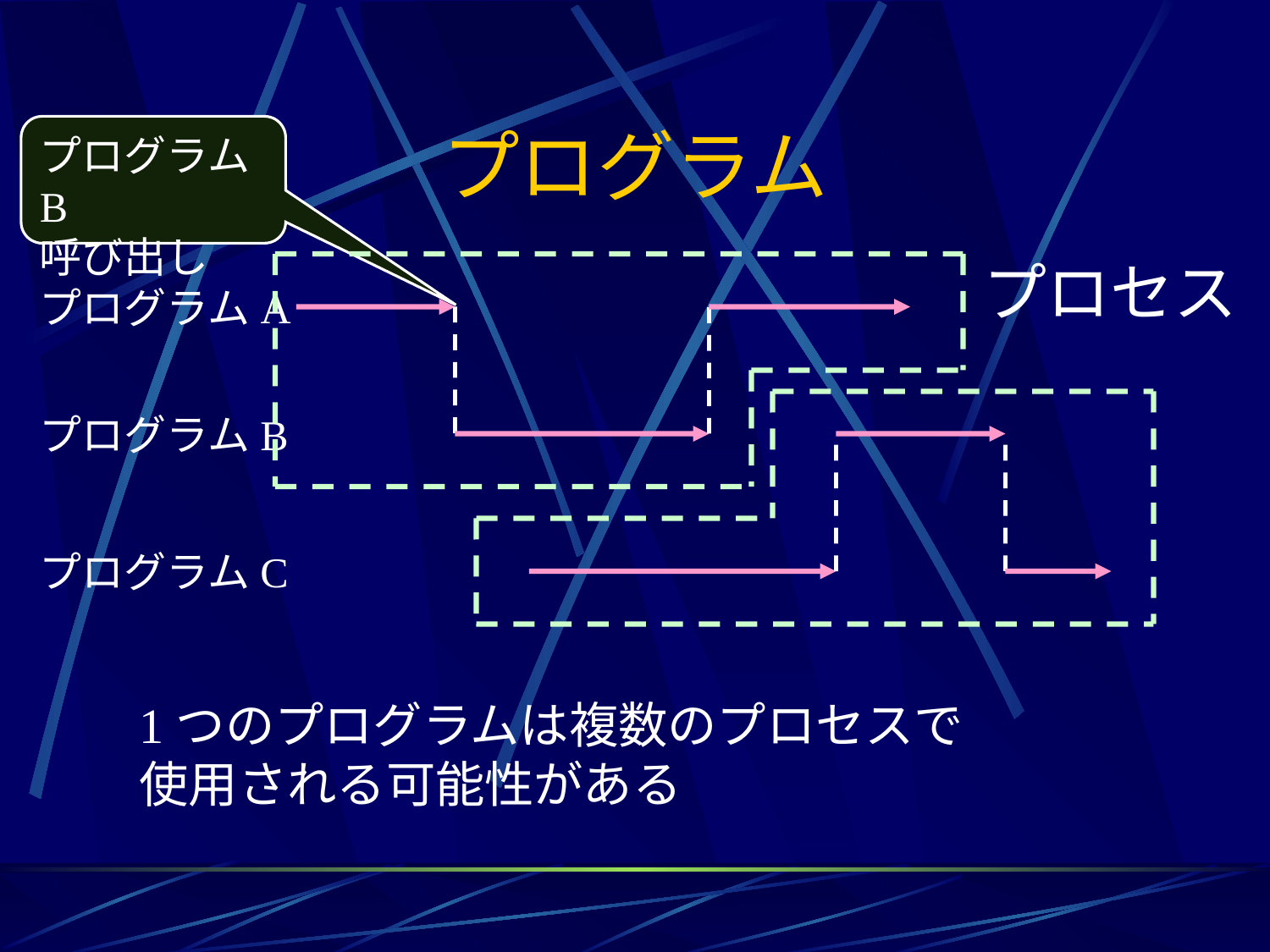

# プログラム
プログラムB
呼び出し

プロセス

プログラムA

プログラムB

プログラムC

1つのプログラムは複数のプロセスで
使用される可能性がある